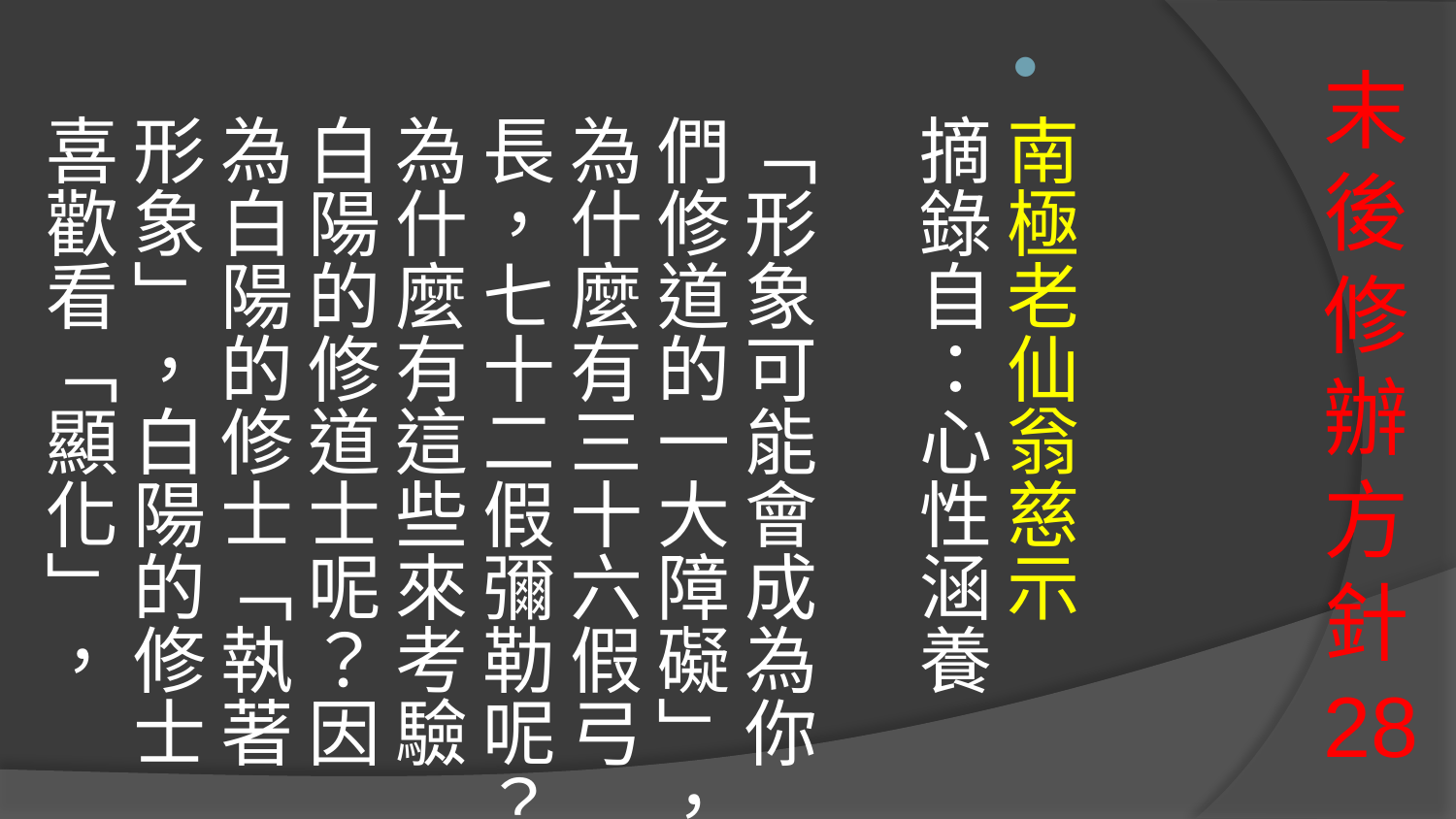

南極老仙翁慈示      摘錄自：心性涵養
「形象可能會成為你們修道的一大障礙」，為什麼有三十六假弓長，七十二假彌勒呢？為什麼有這些來考驗白陽的修道士呢？因為白陽的修士「執著形象」，白陽的修士喜歡看「顯化」，
# 末後修辦方針 28